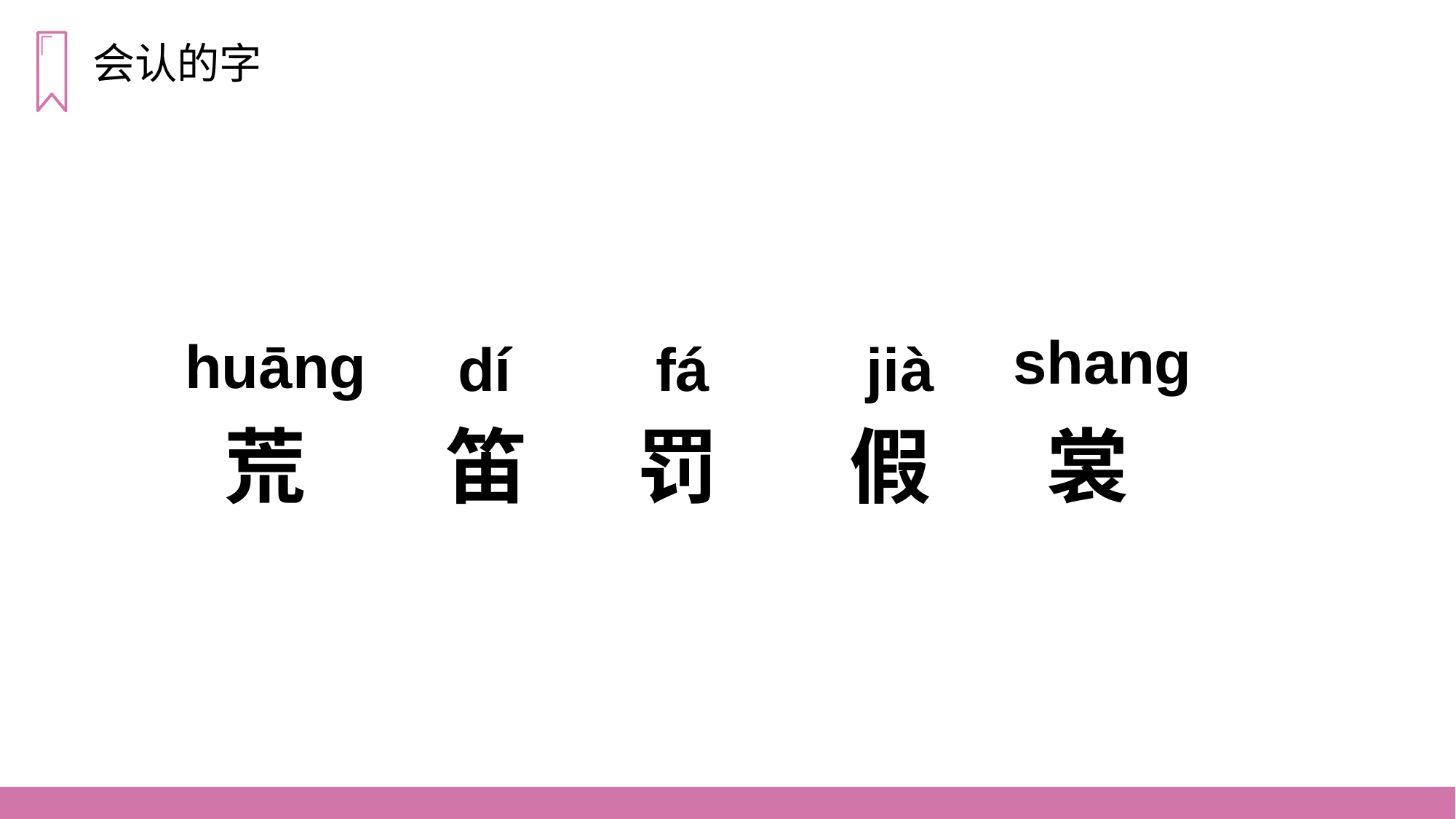

会认的字
 huāng
shang
dí
fá
jià
荒
笛
罚
假
裳